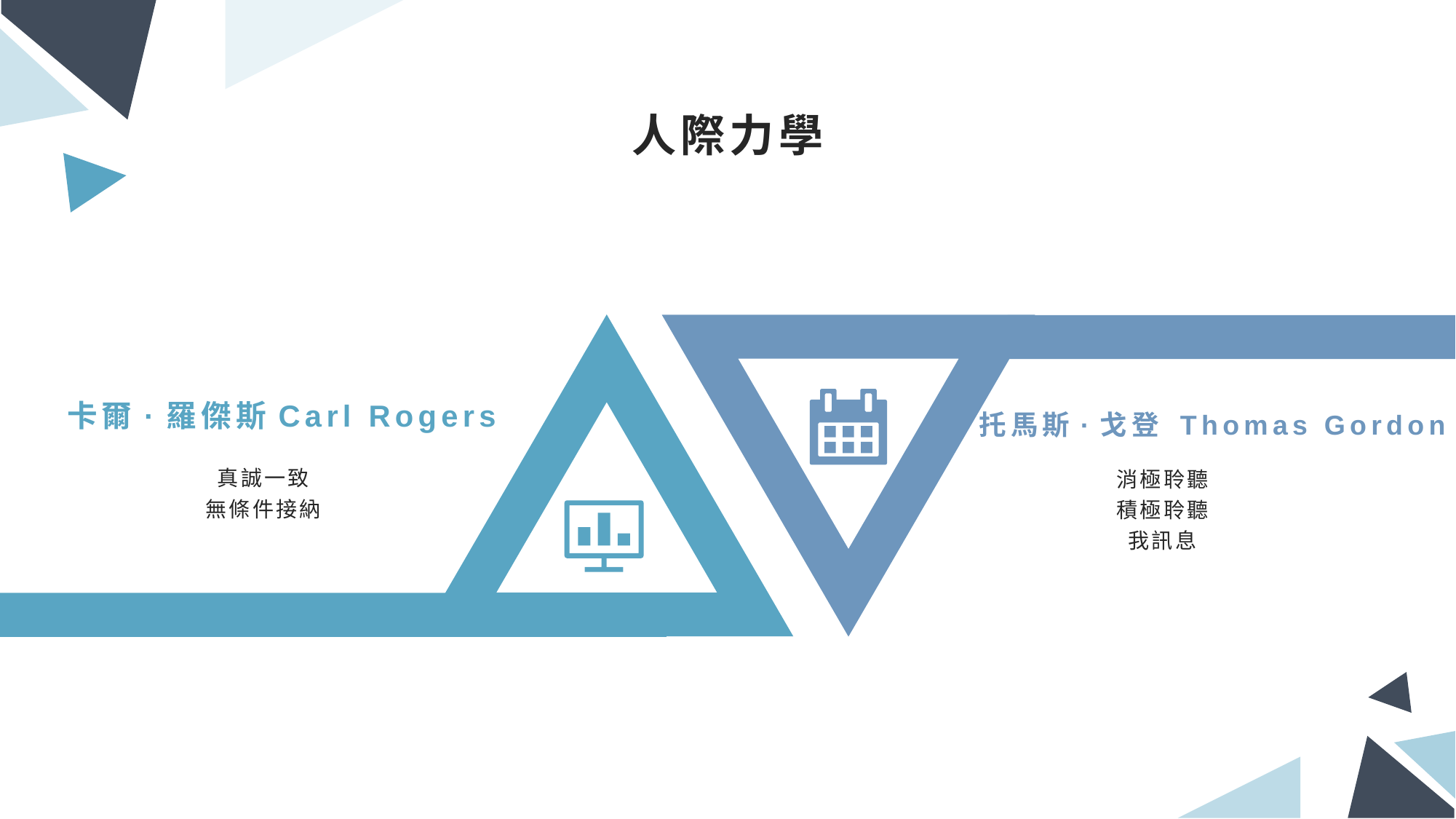

人際力學

卡爾·羅傑斯Carl Rogers

托馬斯·戈登 Thomas Gordon
真誠一致
無條件接納
消極聆聽
積極聆聽
我訊息